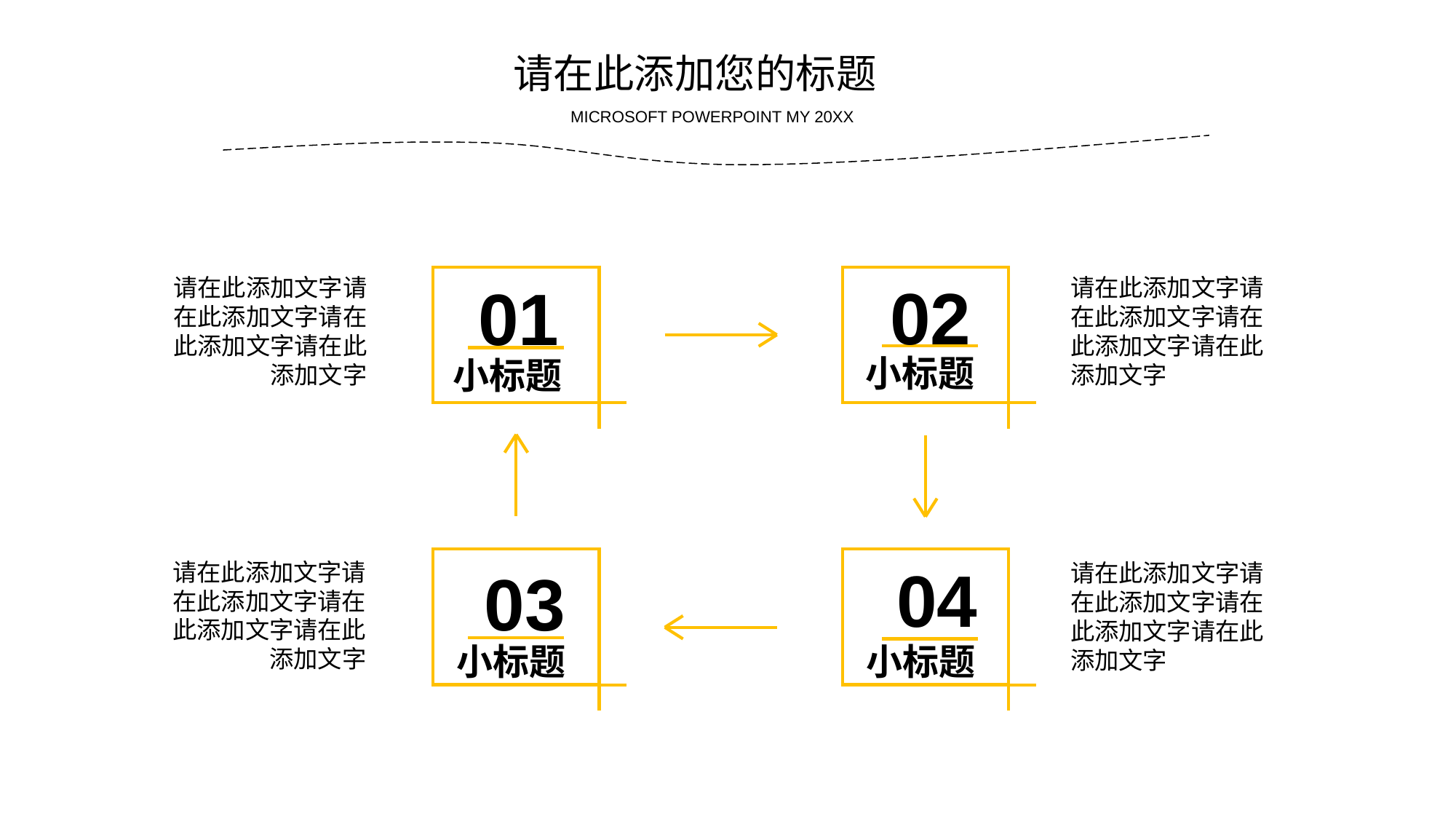

请在此添加您的标题
MICROSOFT POWERPOINT MY 20XX

02
请在此添加文字请在此添加文字请在此添加文字请在此添加文字

请在此添加文字请在此添加文字请在此添加文字请在此添加文字
01
小标题
小标题
04

请在此添加文字请在此添加文字请在此添加文字请在此添加文字
03
请在此添加文字请在此添加文字请在此添加文字请在此添加文字
小标题
小标题